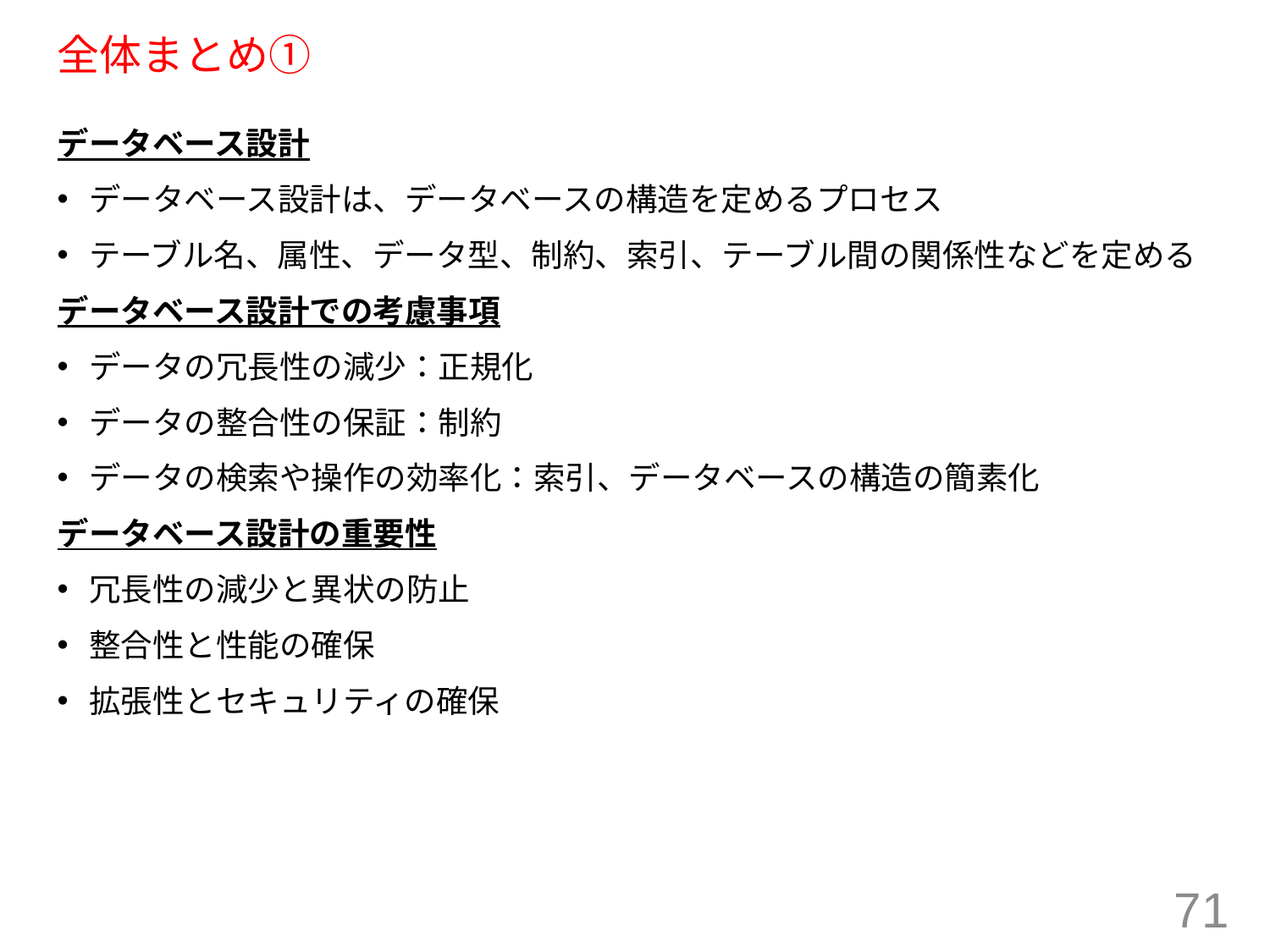

# 全体まとめ①
データベース設計
データベース設計は、データベースの構造を定めるプロセス
テーブル名、属性、データ型、制約、索引、テーブル間の関係性などを定める
データベース設計での考慮事項
データの冗長性の減少：正規化
データの整合性の保証：制約
データの検索や操作の効率化：索引、データベースの構造の簡素化
データベース設計の重要性
冗長性の減少と異状の防止
整合性と性能の確保
拡張性とセキュリティの確保

71